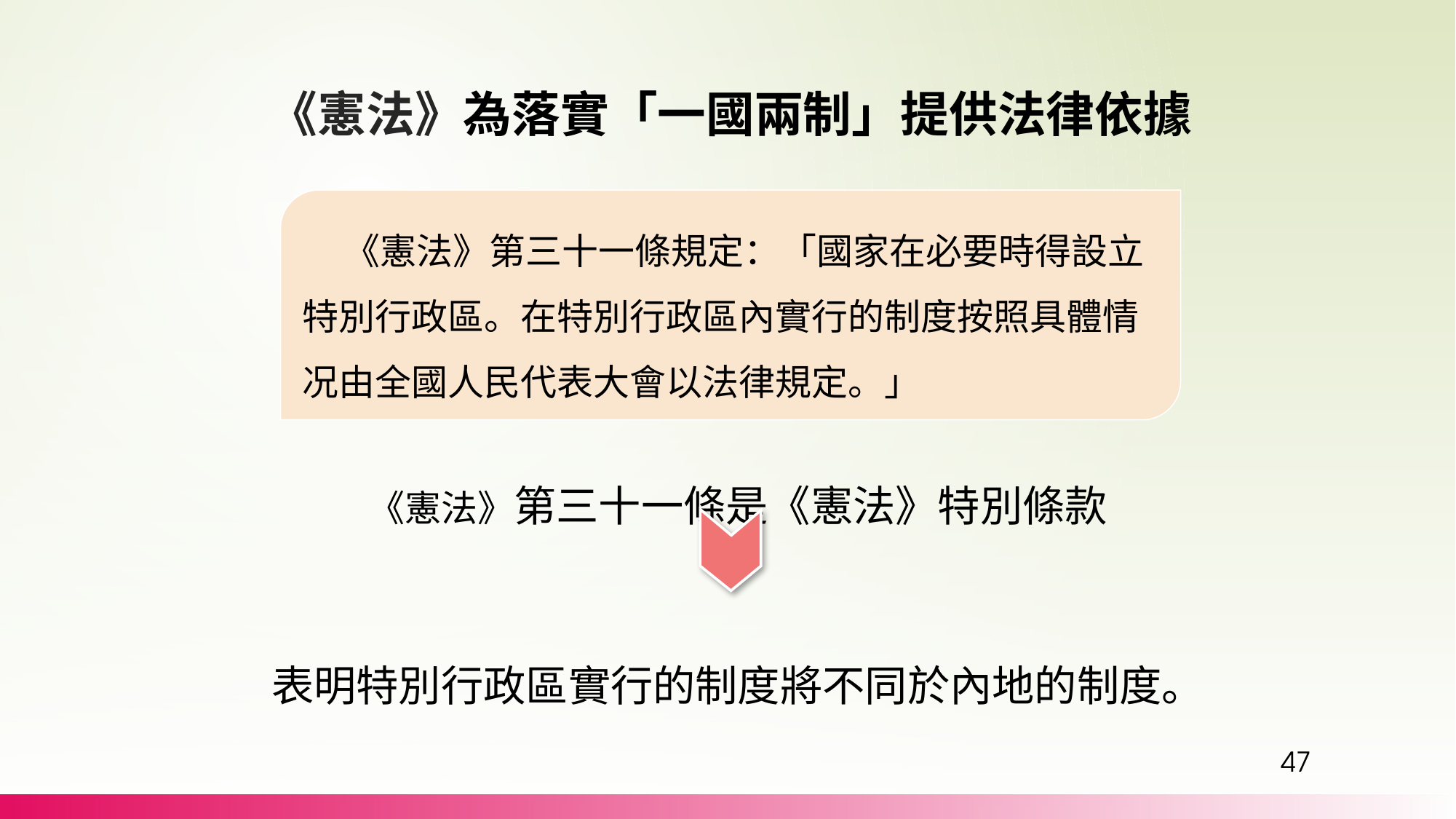

《憲法》為落實「一國兩制」提供法律依據
    《憲法》第三十一條規定：「國家在必要時得設立特別行政區。在特別行政區內實行的制度按照具體情况由全國人民代表大會以法律規定。」
《憲法》第三十一條是《憲法》特別條款
表明特別行政區實行的制度將不同於內地的制度。

47